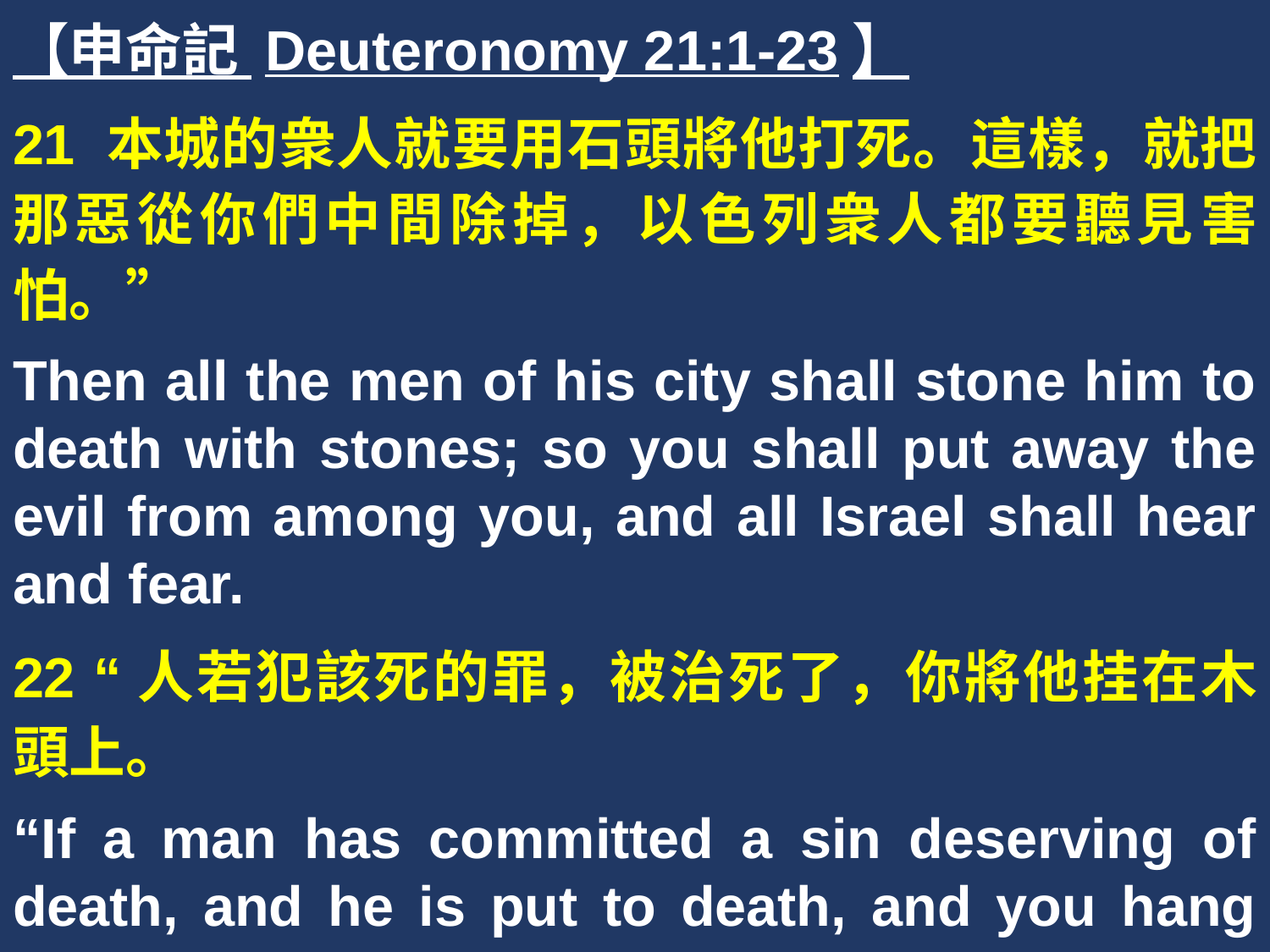

【申命記 Deuteronomy 21:1-23】
21 本城的衆人就要用石頭將他打死。這樣，就把那惡從你們中間除掉，以色列衆人都要聽見害怕。”
Then all the men of his city shall stone him to death with stones; so you shall put away the evil from among you, and all Israel shall hear and fear.
22 “人若犯該死的罪，被治死了，你將他挂在木頭上。
“If a man has committed a sin deserving of death, and he is put to death, and you hang him on a tree,